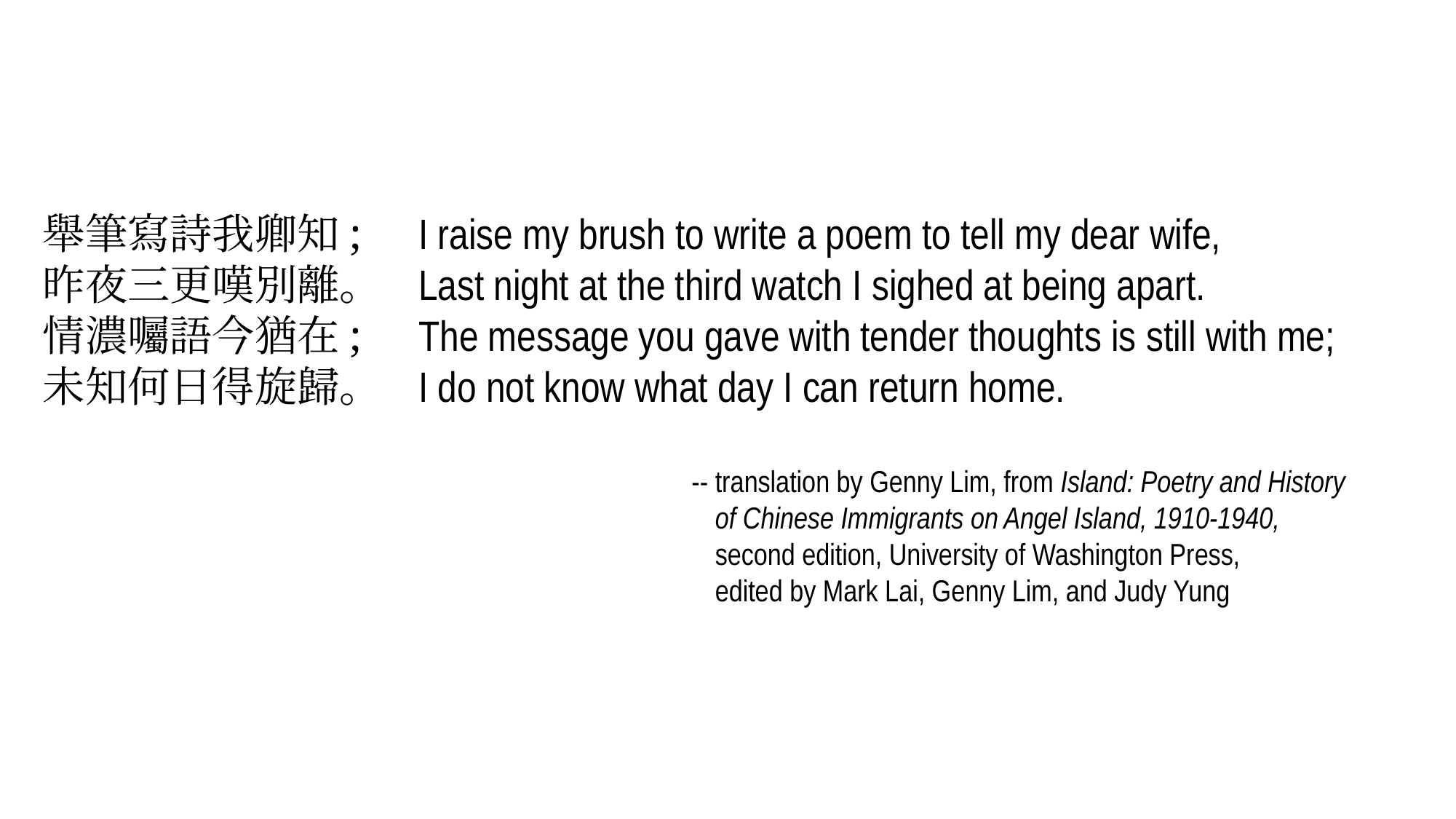

舉筆寫詩我卿知; 昨夜三更嘆別離。 情濃囑語今猶在; 未知何日得旋歸。
I raise my brush to write a poem to tell my dear wife,
Last night at the third watch I sighed at being apart.
The message you gave with tender thoughts is still with me;
I do not know what day I can return home.

-- translation by Genny Lim, from Island: Poetry and History
-- of Chinese Immigrants on Angel Island, 1910-1940,
-- second edition, University of Washington Press,
-- edited by Mark Lai, Genny Lim, and Judy Yung